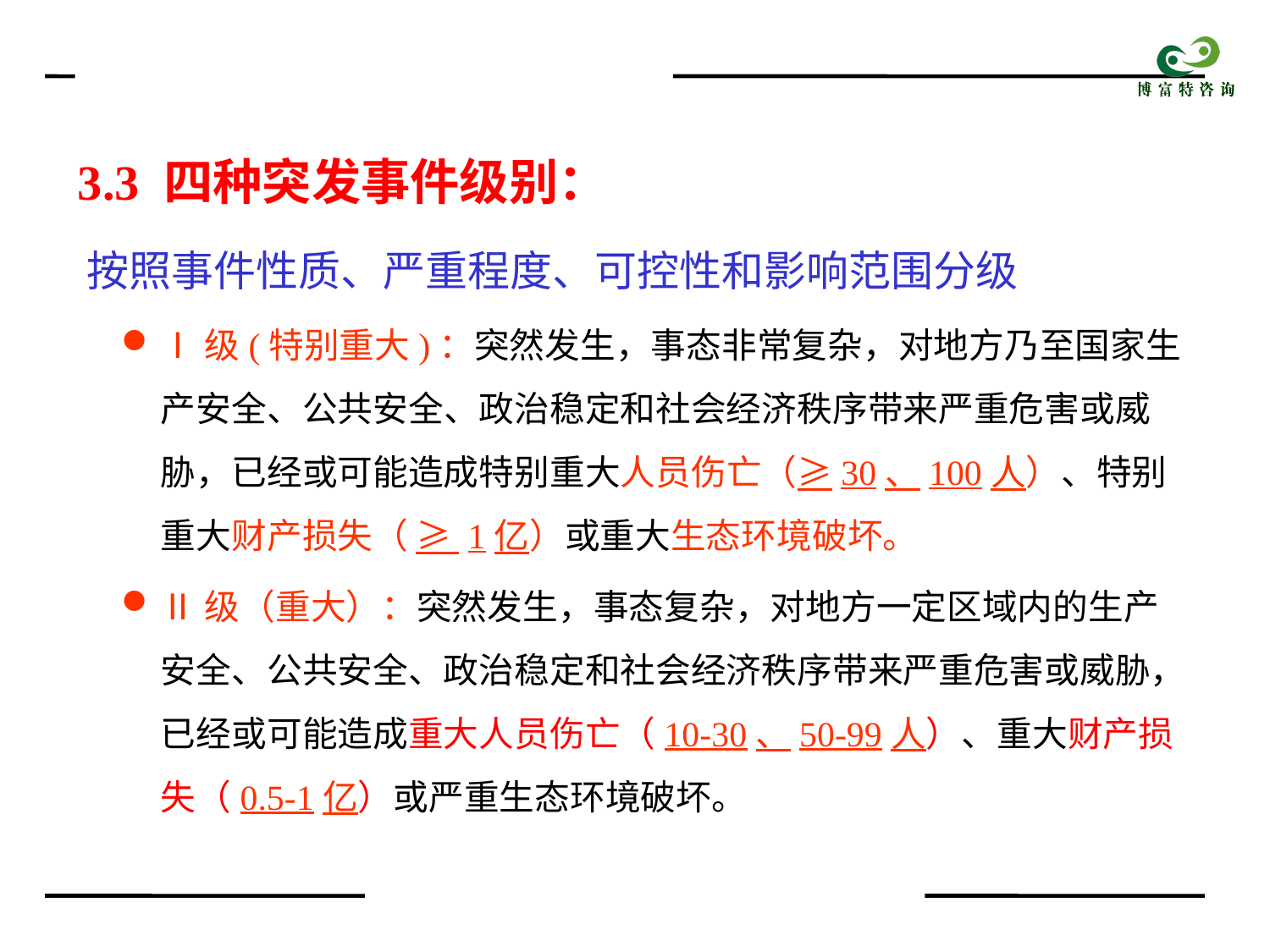

# 3.3 四种突发事件级别：
  按照事件性质、严重程度、可控性和影响范围分级
Ⅰ级(特别重大)：突然发生，事态非常复杂，对地方乃至国家生产安全、公共安全、政治稳定和社会经济秩序带来严重危害或威胁，已经或可能造成特别重大人员伤亡（≥30、100人）、特别重大财产损失（ ≥ 1亿）或重大生态环境破坏。
Ⅱ级（重大）：突然发生，事态复杂，对地方一定区域内的生产安全、公共安全、政治稳定和社会经济秩序带来严重危害或威胁，已经或可能造成重大人员伤亡（10-30、50-99人）、重大财产损失（0.5-1亿）或严重生态环境破坏。